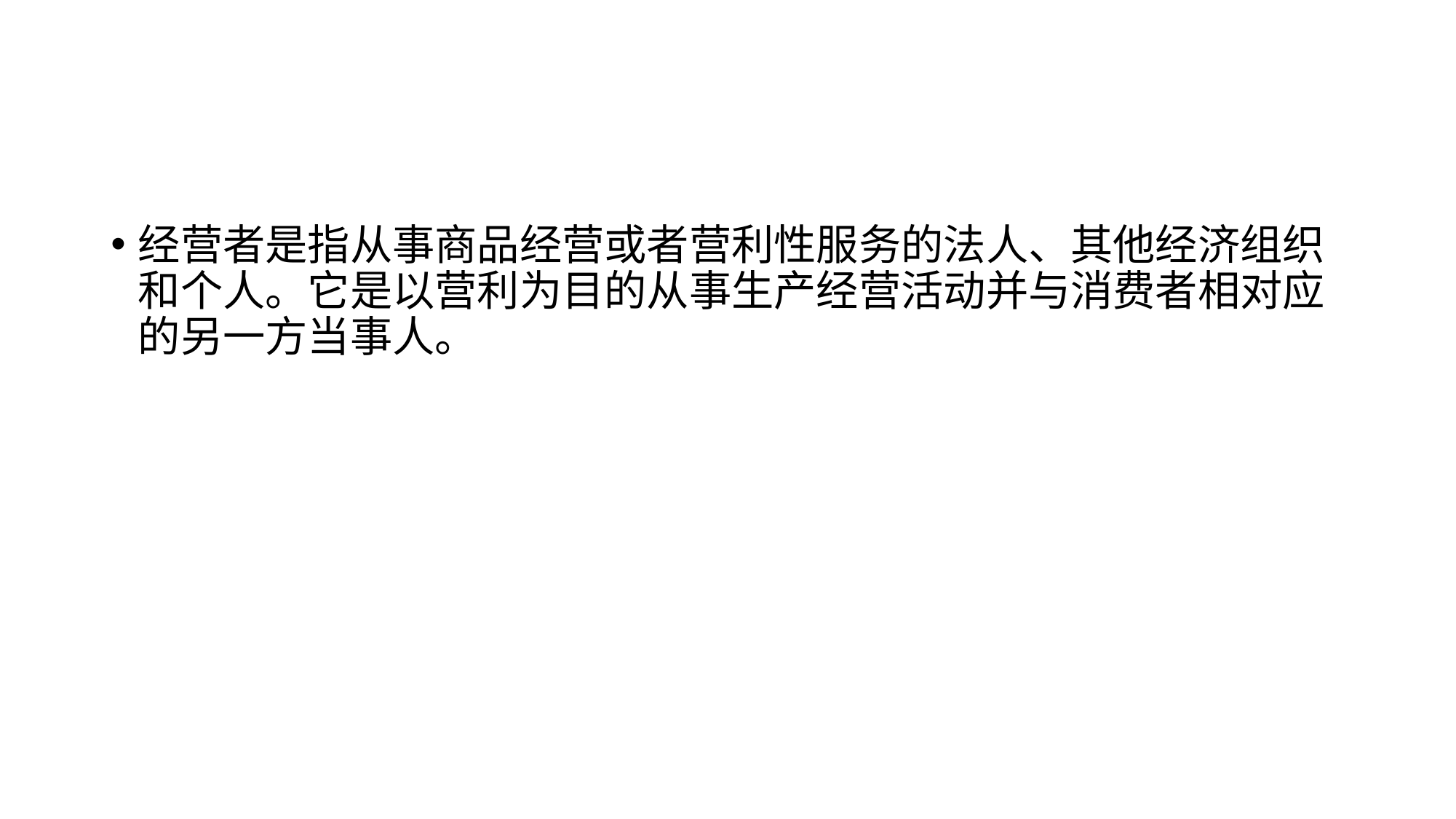

#
经营者是指从事商品经营或者营利性服务的法人、其他经济组织和个人。它是以营利为目的从事生产经营活动并与消费者相对应的另一方当事人。